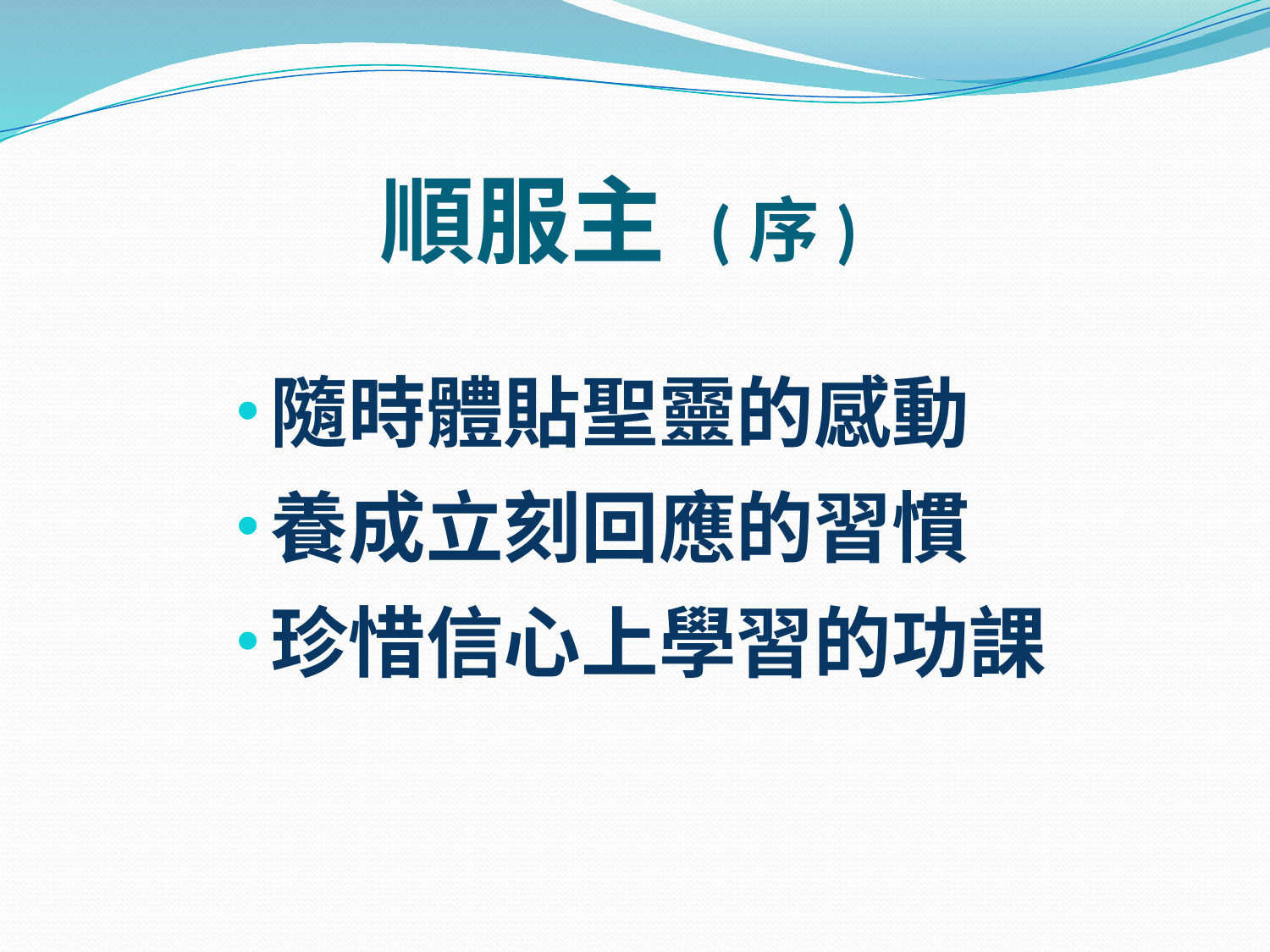

# 順服主 (序)
隨時體貼聖靈的感動
養成立刻回應的習慣
珍惜信心上學習的功課